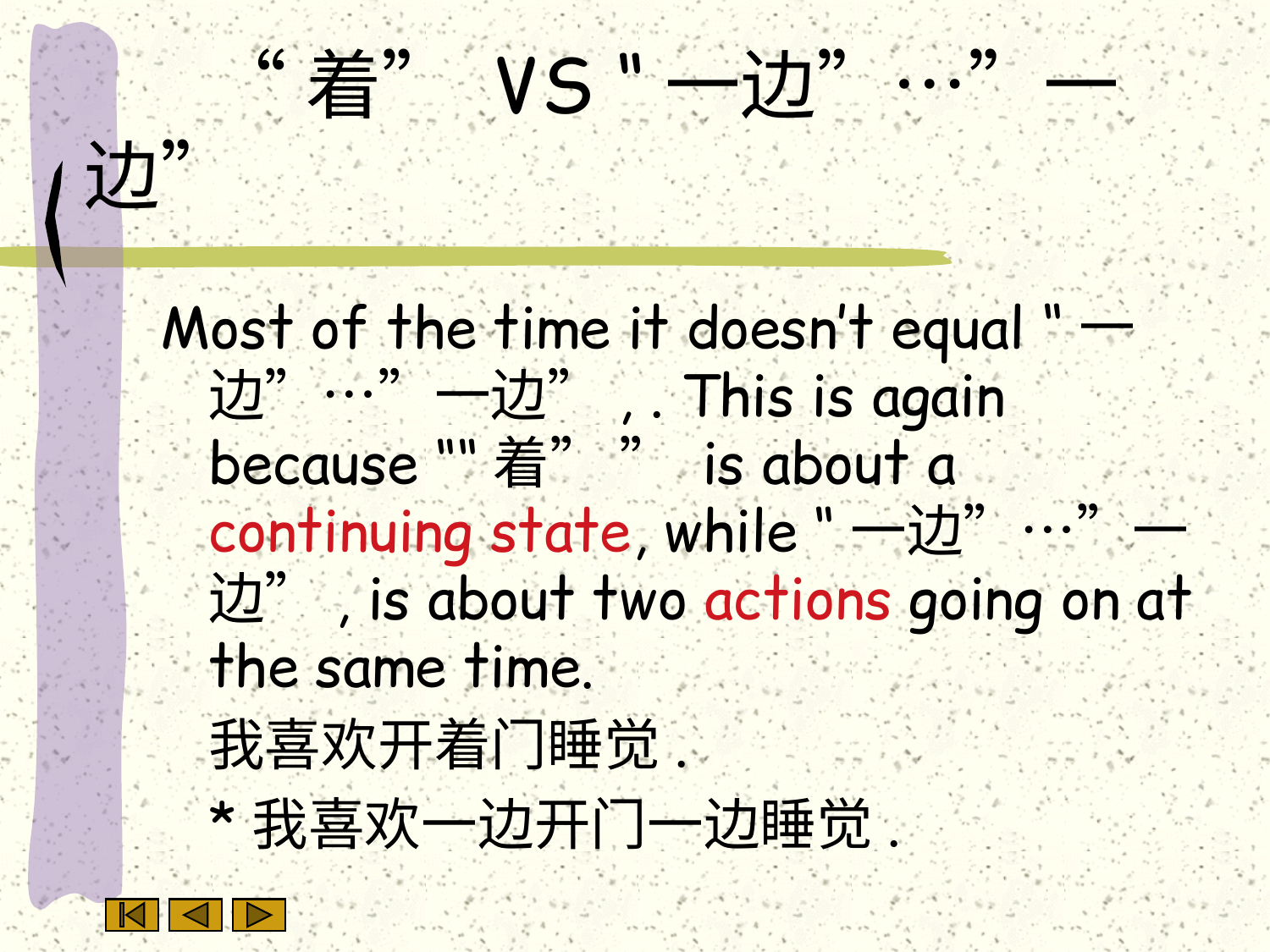

# “着” VS “一边”…”一边”
Most of the time it doesn’t equal “一边”…”一边”, . This is again because ““着” ” is about a continuing state, while “一边”…”一边”, is about two actions going on at the same time.
	我喜欢开着门睡觉.
	*我喜欢一边开门一边睡觉.